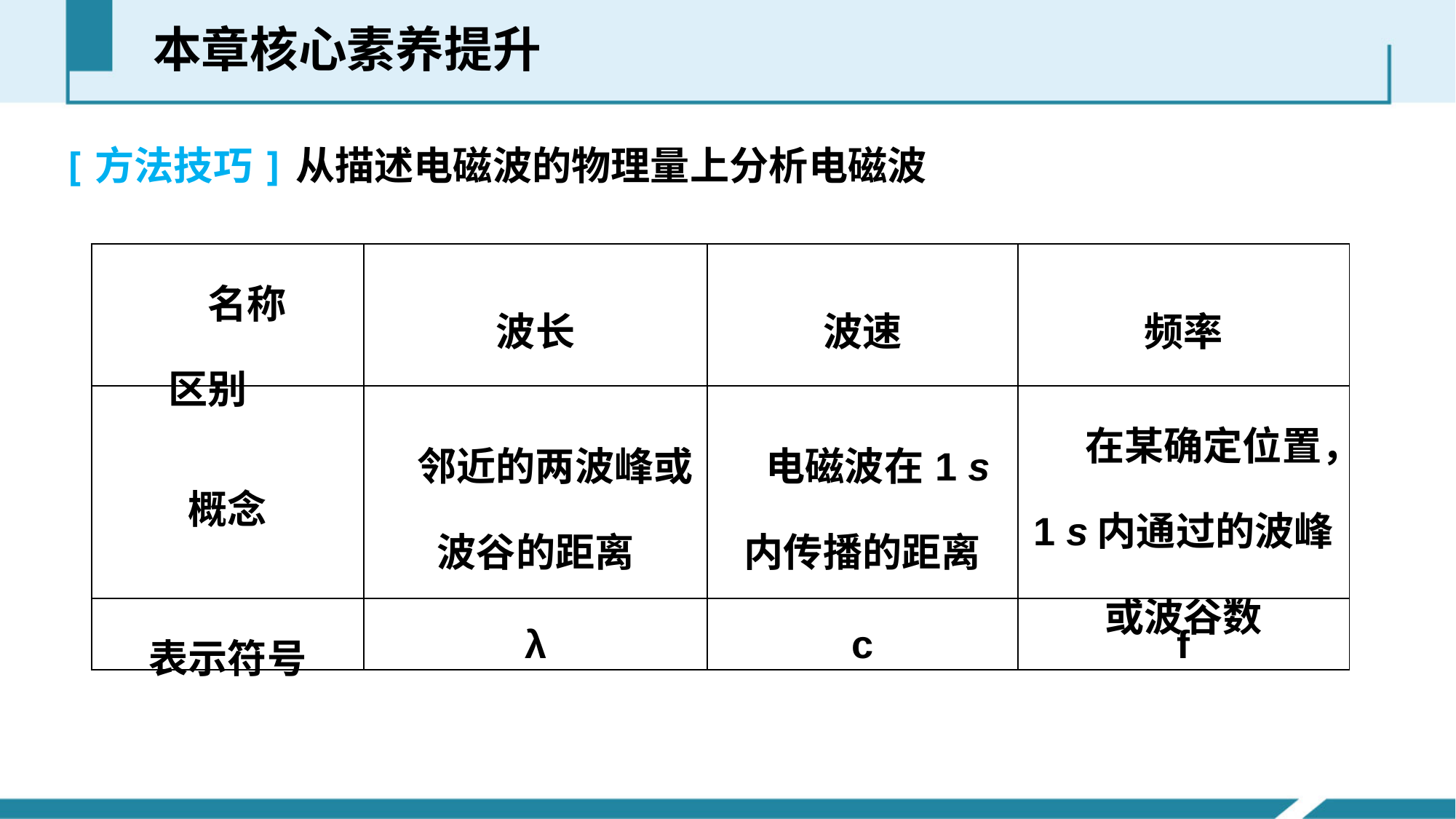

本章核心素养提升
[方法技巧]从描述电磁波的物理量上分析电磁波
| 名称 区别 | 波长 | 波速 | 频率 |
| --- | --- | --- | --- |
| 概念 | 邻近的两波峰或波谷的距离 | 电磁波在1 s内传播的距离 | 在某确定位置，1 s内通过的波峰或波谷数 |
| 表示符号 | λ | c | f |